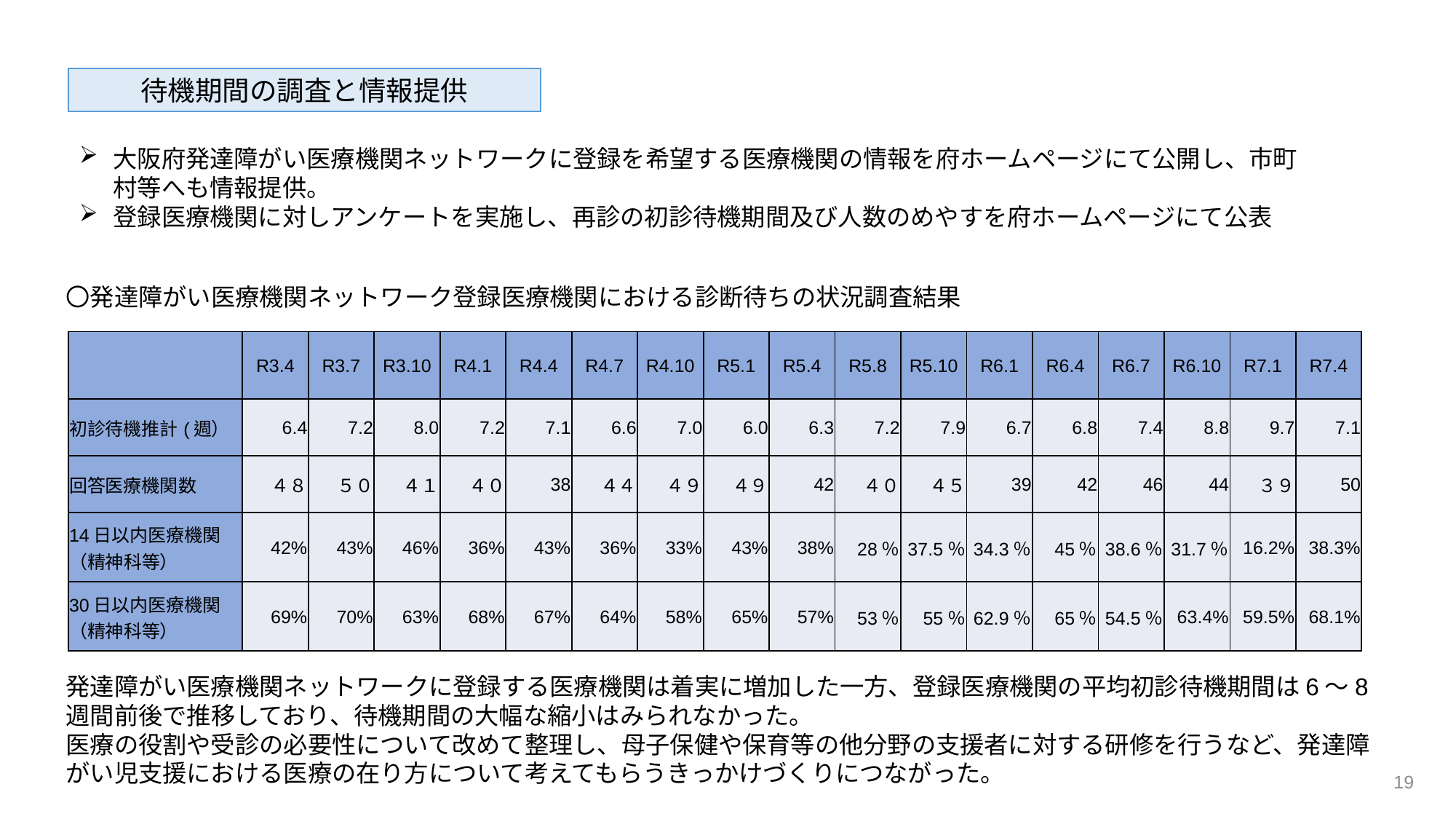

待機期間の調査と情報提供
大阪府発達障がい医療機関ネットワークに登録を希望する医療機関の情報を府ホームページにて公開し、市町村等へも情報提供。
登録医療機関に対しアンケートを実施し、再診の初診待機期間及び人数のめやすを府ホームページにて公表
〇発達障がい医療機関ネットワーク登録医療機関における診断待ちの状況調査結果
|  | R3.4 | R3.7 | R3.10 | R4.1 | R4.4 | R4.7 | R4.10 | R5.1 | R5.4 | R5.8 | R5.10 | R6.1 | R6.4 | R6.7 | R6.10 | R7.1 | R7.4 |
| --- | --- | --- | --- | --- | --- | --- | --- | --- | --- | --- | --- | --- | --- | --- | --- | --- | --- |
| 初診待機推計(週） | 6.4 | 7.2 | 8.0 | 7.2 | 7.1 | 6.6 | 7.0 | 6.0 | 6.3 | 7.2 | 7.9 | 6.7 | 6.8 | 7.4 | 8.8 | 9.7 | 7.1 |
| 回答医療機関数 | ４８ | ５０ | ４１ | ４０ | 38 | ４４ | ４９ | ４９ | 42 | ４０ | ４５ | 39 | 42 | 46 | 44 | ３９ | 50 |
| 14日以内医療機関 （精神科等） | 42% | 43% | 46% | 36% | 43% | 36% | 33% | 43% | 38% | 28％ | 37.5％ | 34.3％ | 45％ | 38.6％ | 31.7％ | 16.2% | 38.3% |
| 30日以内医療機関 （精神科等） | 69% | 70% | 63% | 68% | 67% | 64% | 58% | 65% | 57% | 53％ | 55％ | 62.9％ | 65％ | 54.5％ | 63.4% | 59.5% | 68.1% |
発達障がい医療機関ネットワークに登録する医療機関は着実に増加した一方、登録医療機関の平均初診待機期間は6～8週間前後で推移しており、待機期間の大幅な縮小はみられなかった。
医療の役割や受診の必要性について改めて整理し、母子保健や保育等の他分野の支援者に対する研修を行うなど、発達障がい児支援における医療の在り方について考えてもらうきっかけづくりにつながった。
19